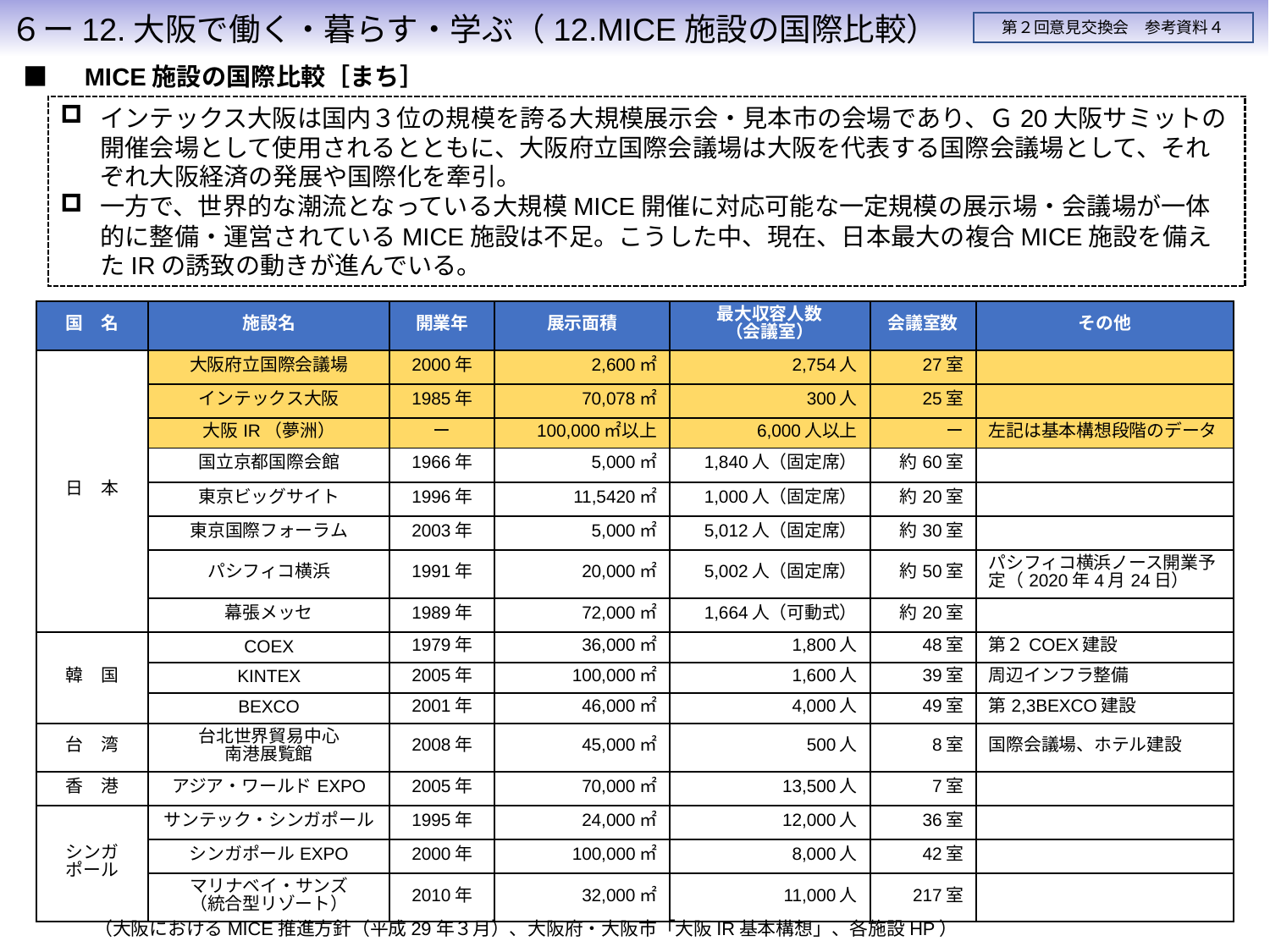

６ー12.大阪で働く・暮らす・学ぶ（12.MICE施設の国際比較）
第２回意見交換会　参考資料４
■　MICE施設の国際比較［まち］
インテックス大阪は国内３位の規模を誇る大規模展示会・見本市の会場であり、Ｇ20大阪サミットの開催会場として使用されるとともに、大阪府立国際会議場は大阪を代表する国際会議場として、それぞれ大阪経済の発展や国際化を牽引。
一方で、世界的な潮流となっている大規模MICE開催に対応可能な一定規模の展示場・会議場が一体的に整備・運営されているMICE施設は不足。こうした中、現在、日本最大の複合MICE施設を備えたIRの誘致の動きが進んでいる。
| 国　名 | 施設名 | 開業年 | 展示面積 | 最大収容人数 （会議室） | 会議室数 | その他 |
| --- | --- | --- | --- | --- | --- | --- |
| 日　本 | 大阪府立国際会議場 | 2000年 | 2,600㎡ | 2,754人 | 27室 |  |
|  | インテックス大阪 | 1985年 | 70,078㎡ | 300人 | 25室 |  |
|  | 大阪IR（夢洲） | ー | 100,000㎡以上 | 6,000人以上 | ー | 左記は基本構想段階のデータ |
|  | 国立京都国際会館 | 1966年 | 5,000㎡ | 1,840人（固定席） | 約60室 |  |
|  | 東京ビッグサイト | 1996年 | 11,5420㎡ | 1,000人（固定席） | 約20室 |  |
|  | 東京国際フォーラム | 2003年 | 5,000㎡ | 5,012人（固定席） | 約30室 |  |
|  | パシフィコ横浜 | 1991年 | 20,000㎡ | 5,002人（固定席） | 約50室 | パシフィコ横浜ノース開業予定（2020年4月24日） |
|  | 幕張メッセ | 1989年 | 72,000㎡ | 1,664人（可動式） | 約20室 |  |
| 韓　国 | COEX | 1979年 | 36,000㎡ | 1,800人 | 48室 | 第２COEX建設 |
|  | KINTEX | 2005年 | 100,000㎡ | 1,600人 | 39室 | 周辺インフラ整備 |
|  | BEXCO | 2001年 | 46,000㎡ | 4,000人 | 49室 | 第2,3BEXCO建設 |
| 台　湾 | 台北世界貿易中心 南港展覧館 | 2008年 | 45,000㎡ | 500人 | 8室 | 国際会議場、ホテル建設 |
| 香　港 | アジア・ワールドEXPO | 2005年 | 70,000㎡ | 13,500人 | 7室 |  |
| シンガポール | サンテック・シンガポール | 1995年 | 24,000㎡ | 12,000人 | 36室 |  |
|  | シンガポールEXPO | 2000年 | 100,000㎡ | 8,000人 | 42室 |  |
|  | マリナベイ・サンズ （統合型リゾート） | 2010年 | 32,000㎡ | 11,000人 | 217室 |  |
出典：大阪府・大阪市「万博のインパクトを活かした大阪の将来に向けたビジョン」
（大阪におけるMICE推進方針（平成29年３月）、大阪府・大阪市「大阪IR基本構想」、各施設HP）